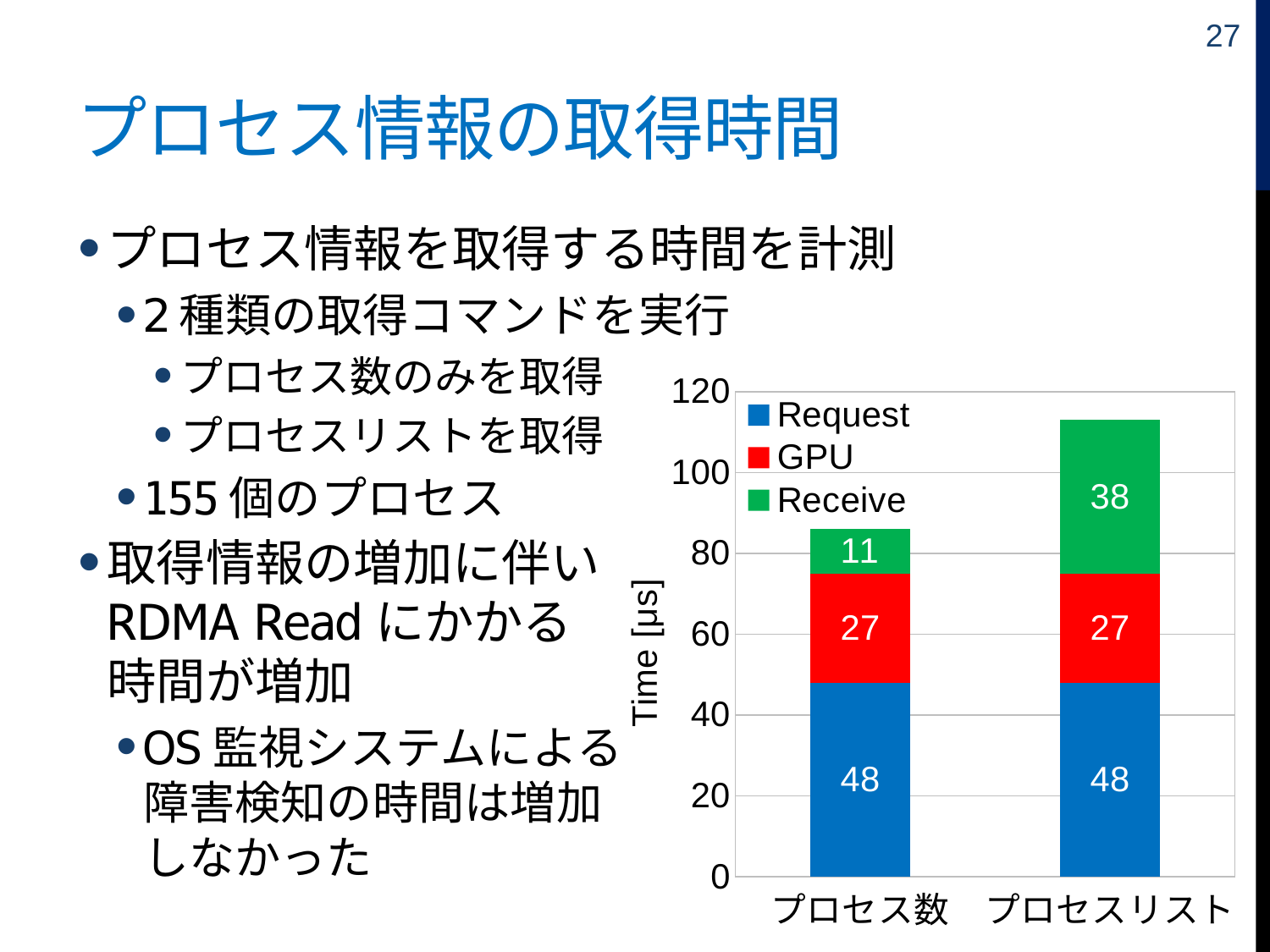

27
# プロセス情報の取得時間
プロセス情報を取得する時間を計測
2種類の取得コマンドを実行
プロセス数のみを取得
プロセスリストを取得
155個のプロセス
取得情報の増加に伴い
RDMA Readにかかる
時間が増加
OS監視システムによる
障害検知の時間は増加
しなかった

### Chart

| Category | Request | GPU | Receive |
|---|---|---|---|
| プロセス数 | 48.0 | 27.0 | 11.0 |
| プロセスリスト | 48.0 | 27.0 | 38.0 |